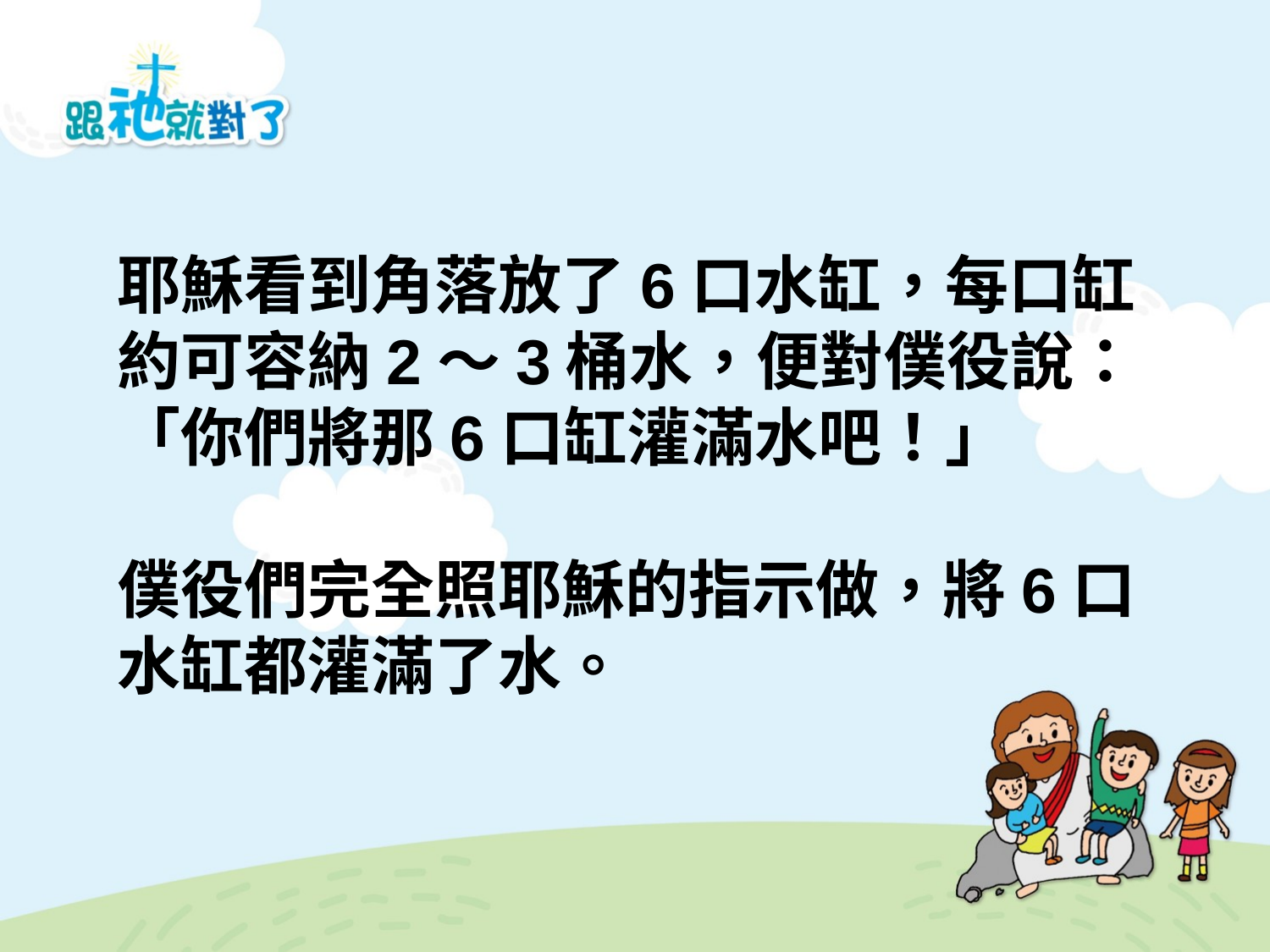

耶穌看到角落放了6口水缸，每口缸約可容納2～3桶水，便對僕役說：「你們將那6口缸灌滿水吧！」

僕役們完全照耶穌的指示做，將6口水缸都灌滿了水。